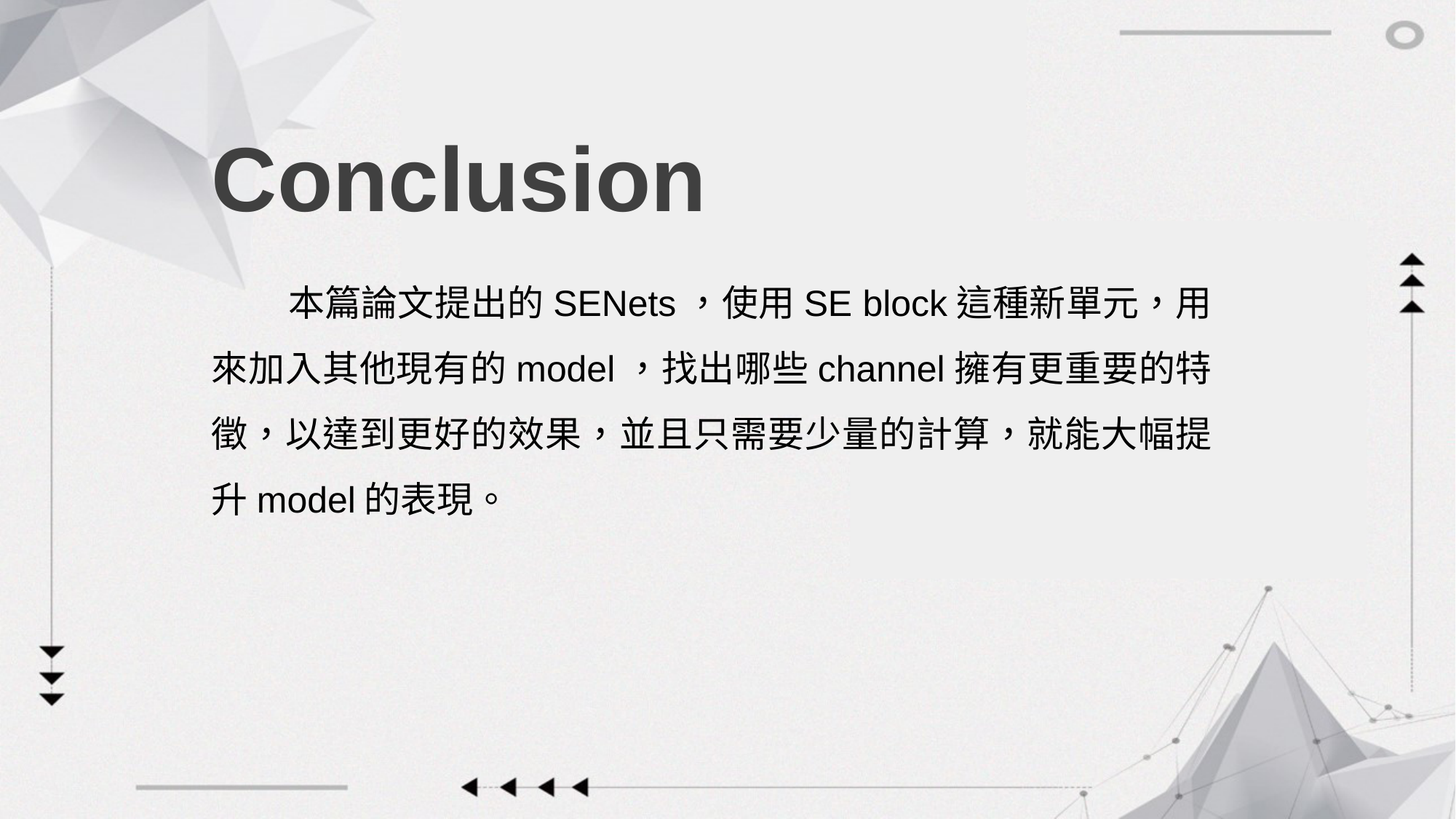

Conclusion
        本篇論文提出的SENets，使用SE block這種新單元，用來加入其他現有的model，找出哪些channel擁有更重要的特徵，以達到更好的效果，並且只需要少量的計算，就能大幅提升model的表現。